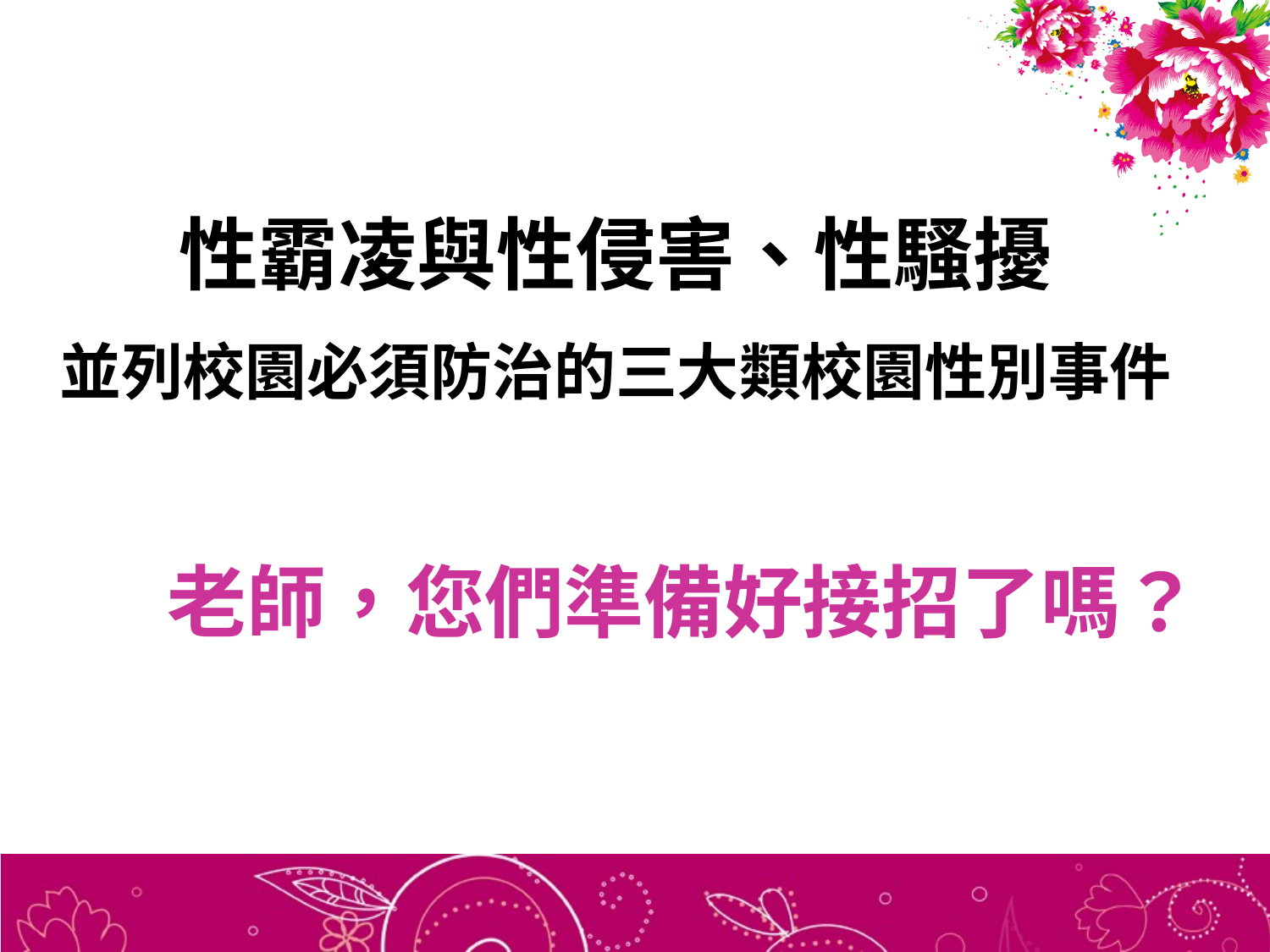

性霸凌與性侵害、性騷擾
並列校園必須防治的三大類校園性別事件
老師，您們準備好接招了嗎？